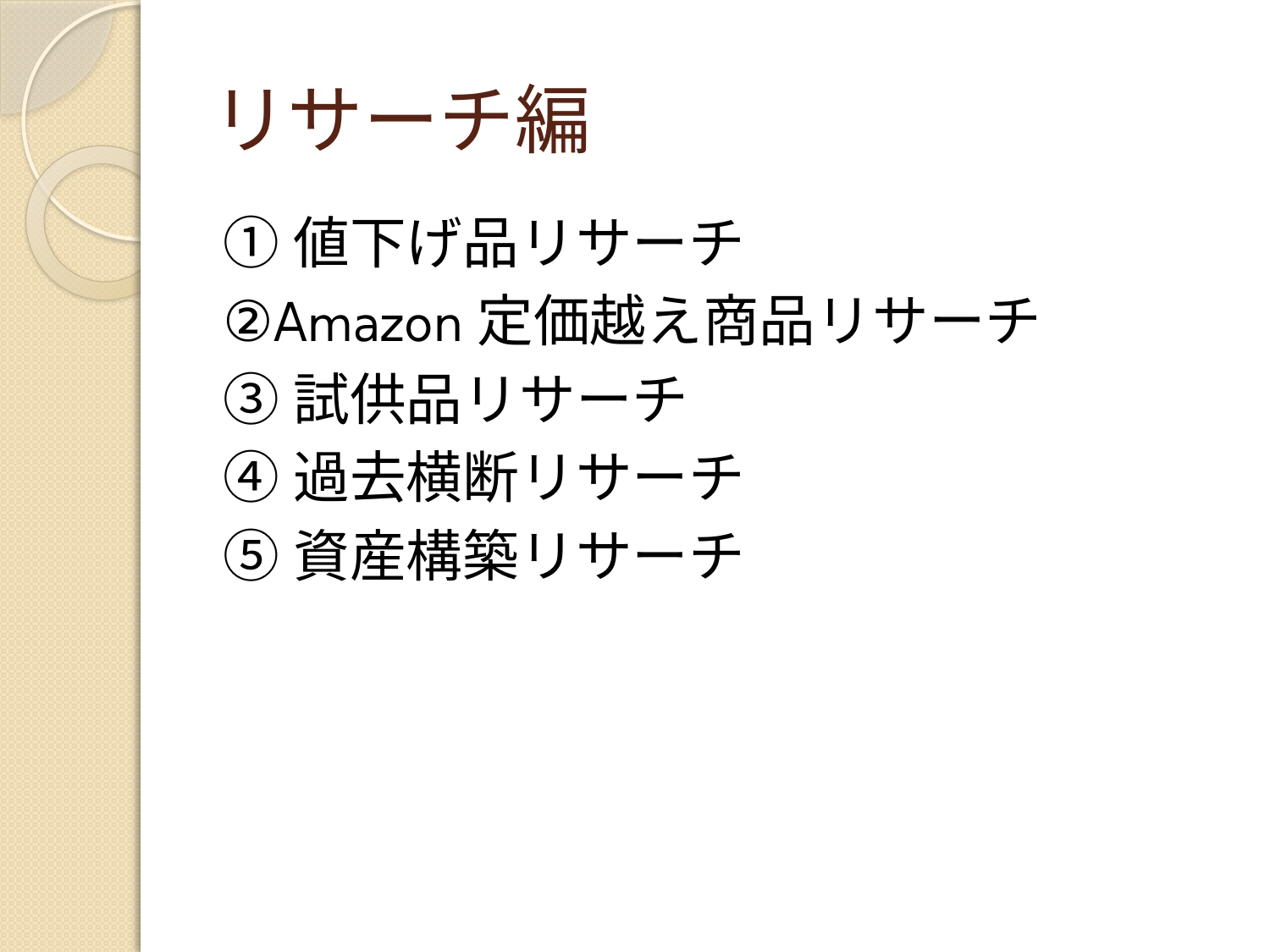

# リサーチ編
①値下げ品リサーチ
②Amazon定価越え商品リサーチ
③試供品リサーチ
④過去横断リサーチ
⑤資産構築リサーチ